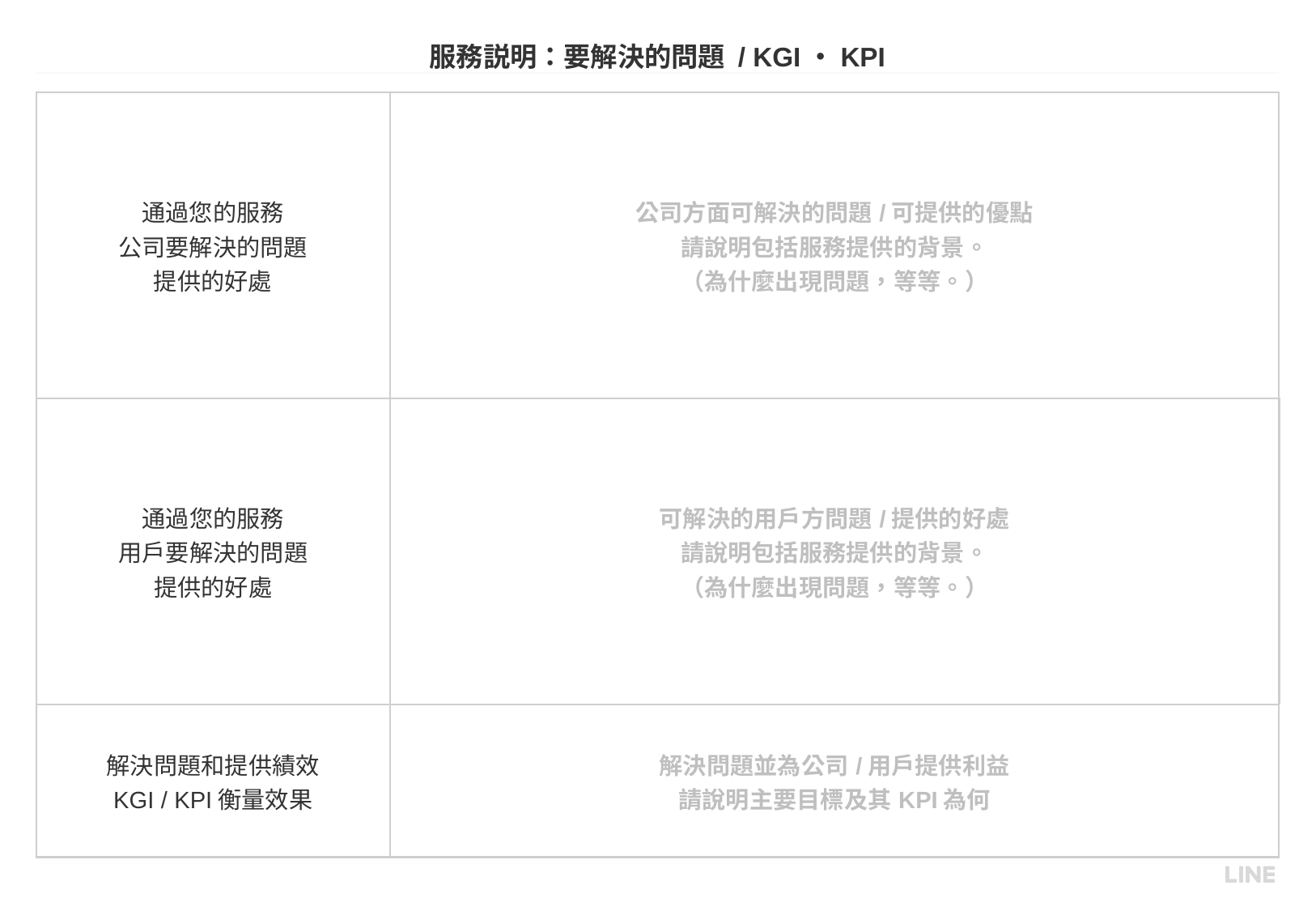

| 通過您的服務 公司要解決的問題 提供的好處 | 公司方面可解決的問題/可提供的優點 請說明包括服務提供的背景。 （為什麼出現問題，等等。） |
| --- | --- |
| 通過您的服務 用戶要解決的問題 提供的好處 | 可解決的用戶方問題/提供的好處 請說明包括服務提供的背景。 （為什麼出現問題，等等。） |
| --- | --- |
| 解決問題和提供績效 KGI / KPI衡量效果 | 解決問題並為公司/用戶提供利益 請說明主要目標及其KPI為何 |
| --- | --- |